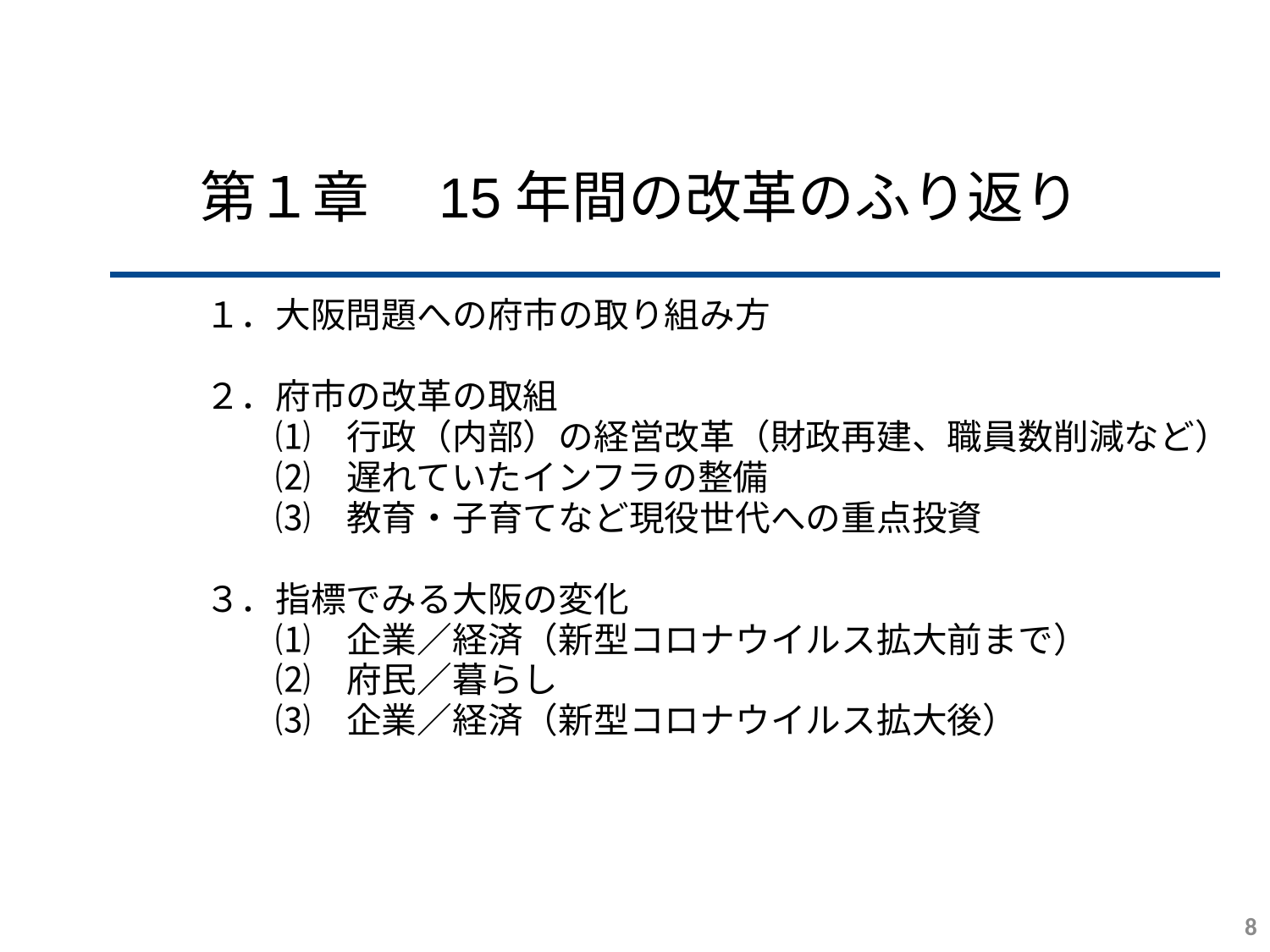

第１章　15年間の改革のふり返り
１．大阪問題への府市の取り組み方

２．府市の改革の取組
　　⑴　行政（内部）の経営改革（財政再建、職員数削減など）
　　⑵　遅れていたインフラの整備
　　⑶　教育・子育てなど現役世代への重点投資

３．指標でみる大阪の変化
　　⑴　企業／経済（新型コロナウイルス拡大前まで）
　　⑵　府民／暮らし
　　⑶　企業／経済（新型コロナウイルス拡大後）

8